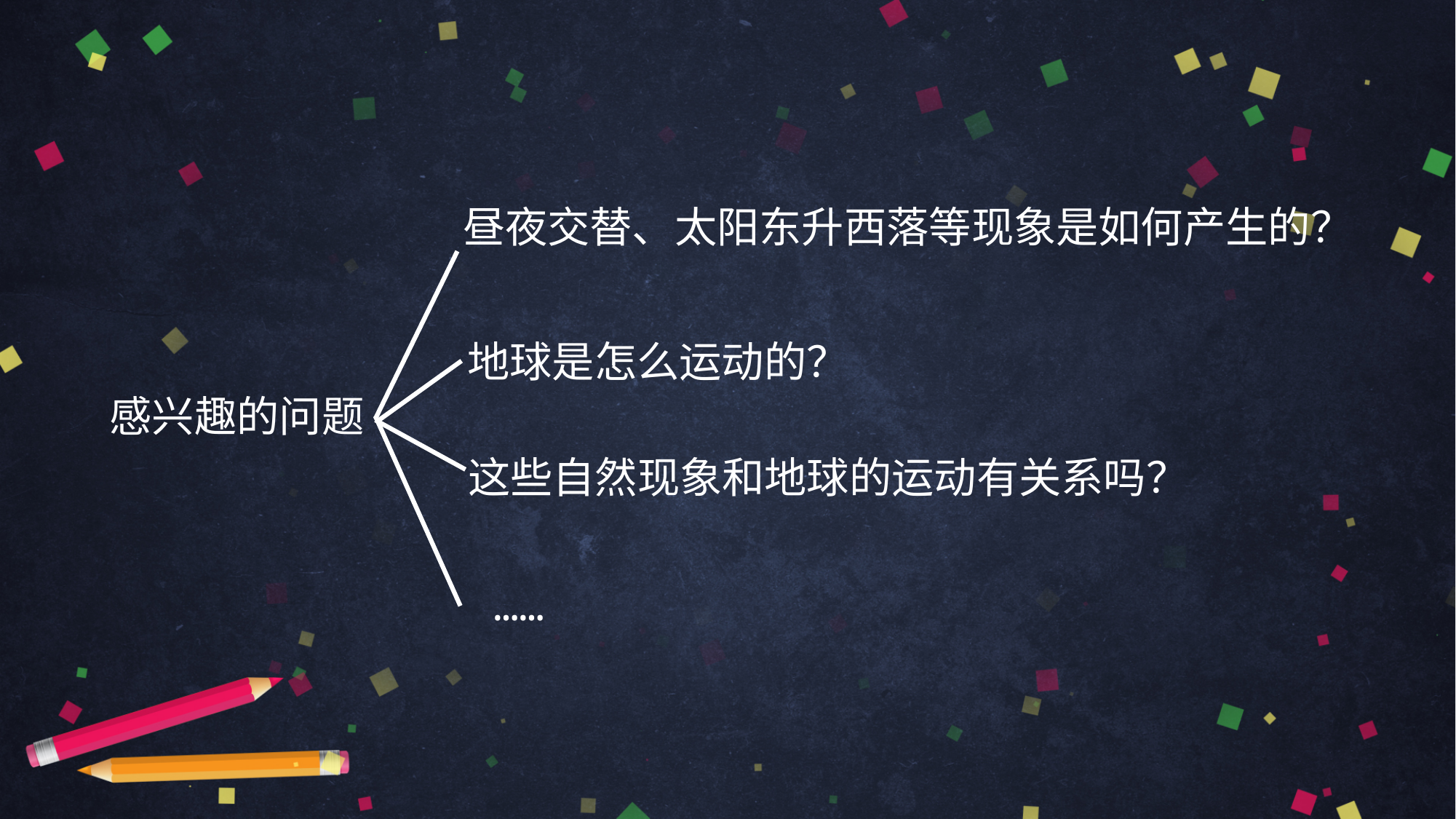

昼夜交替、太阳东升西落等现象是如何产生的？
地球是怎么运动的？
感兴趣的问题
这些自然现象和地球的运动有关系吗？

 ……